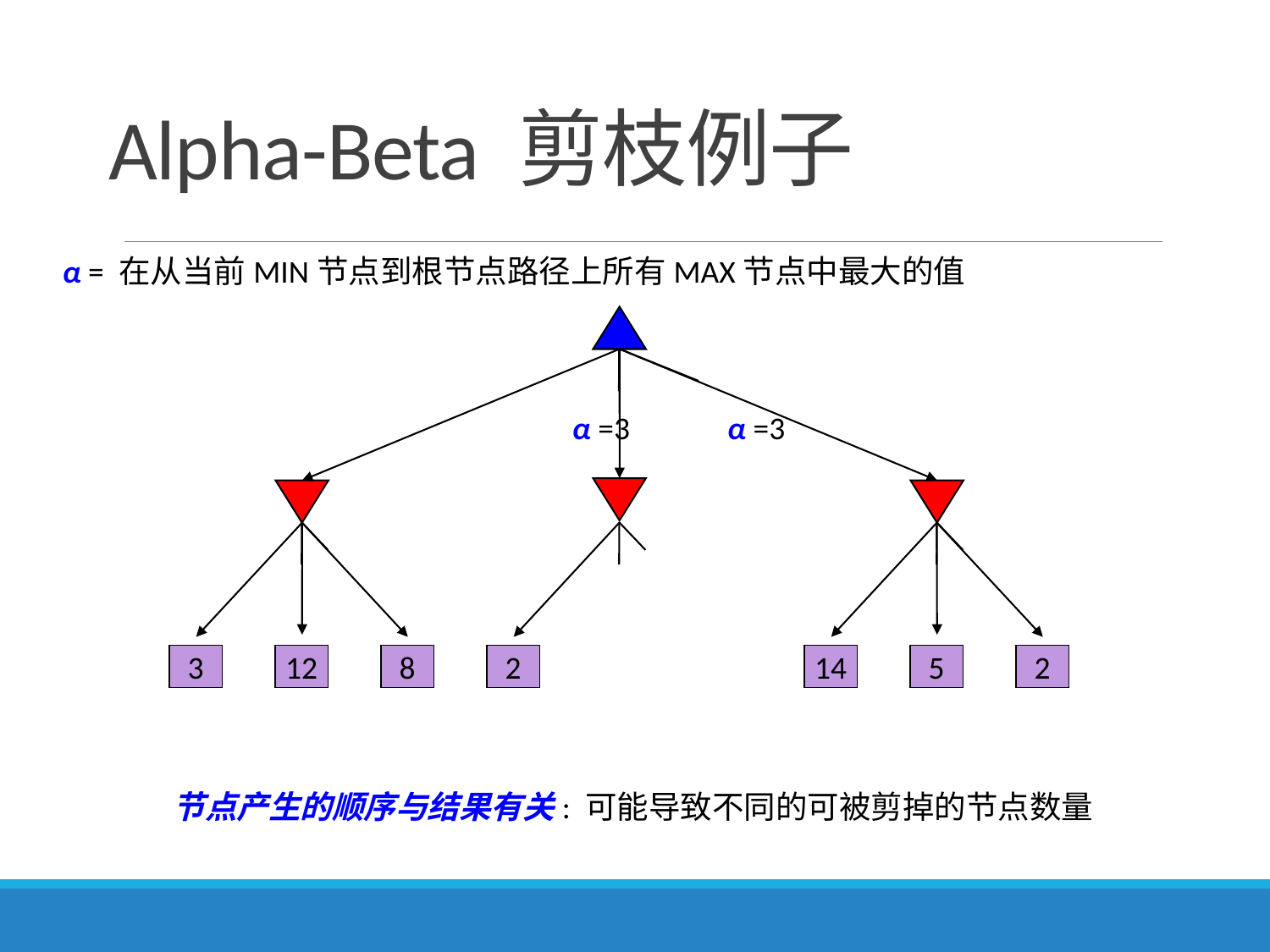

# Alpha-Beta 剪枝例子
 α = 在从当前MIN节点到根节点路径上所有MAX节点中最大的值

 α =3
 α =3
2
14
12
8
5
2
3
节点产生的顺序与结果有关: 可能导致不同的可被剪掉的节点数量